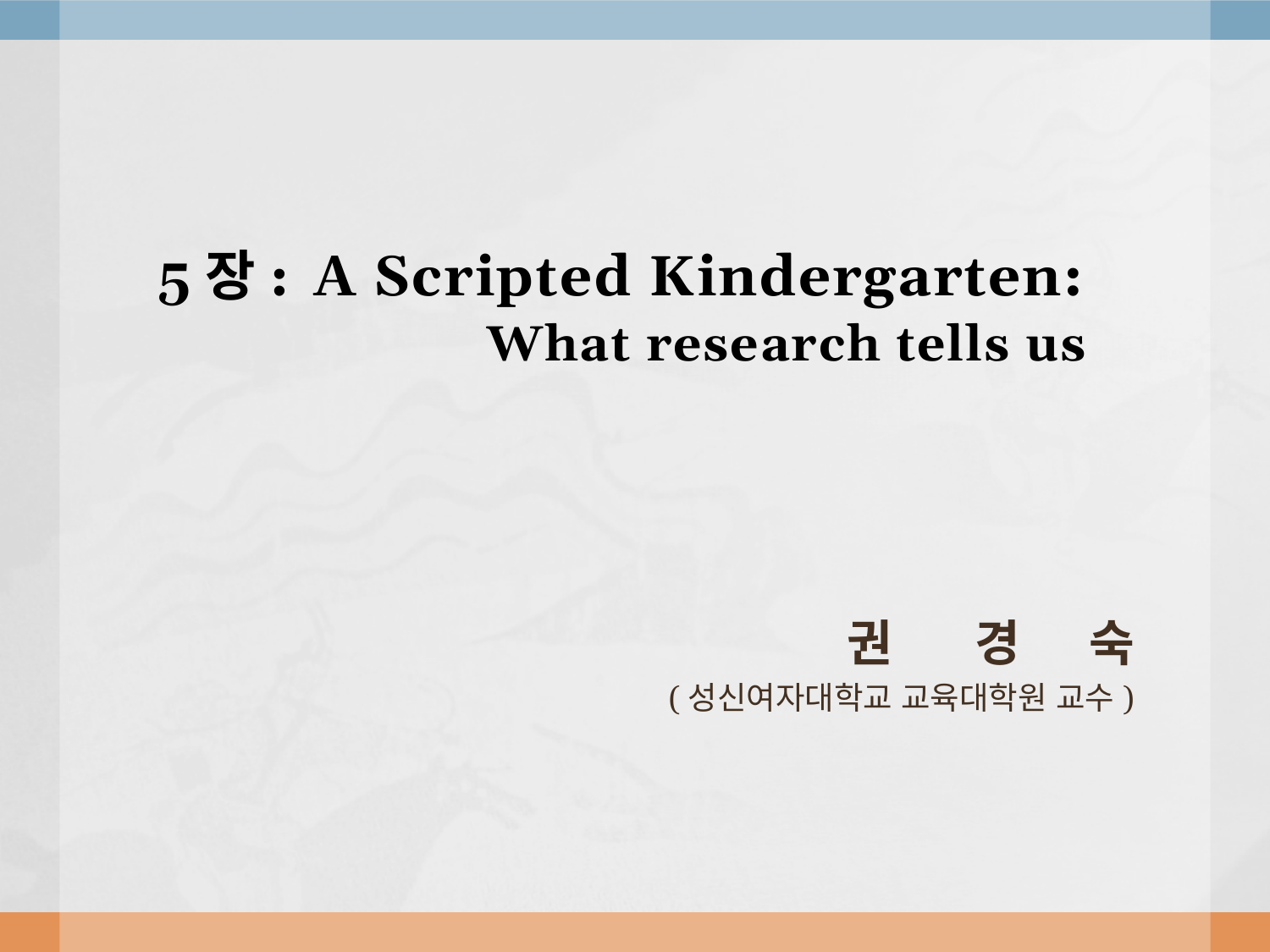

# 5장: A Scripted Kindergarten: What research tells us
권      경     숙
(성신여자대학교 교육대학원 교수)